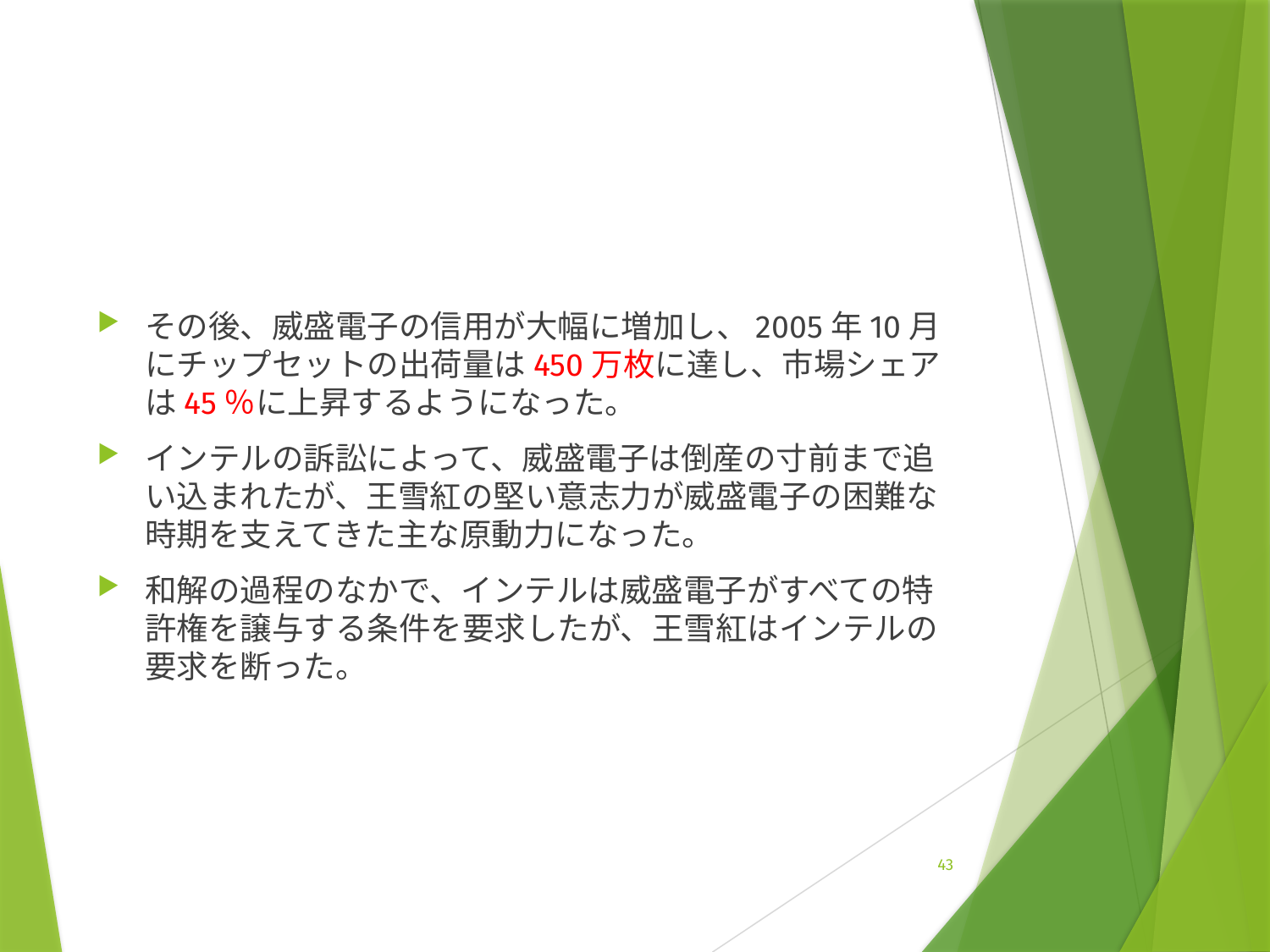

#
その後、威盛電子の信用が大幅に増加し、2005年10月にチップセットの出荷量は450万枚に達し、市場シェアは45％に上昇するようになった。
インテルの訴訟によって、威盛電子は倒産の寸前まで追い込まれたが、王雪紅の堅い意志力が威盛電子の困難な時期を支えてきた主な原動力になった。
和解の過程のなかで、インテルは威盛電子がすべての特許権を譲与する条件を要求したが、王雪紅はインテルの要求を断った。

43